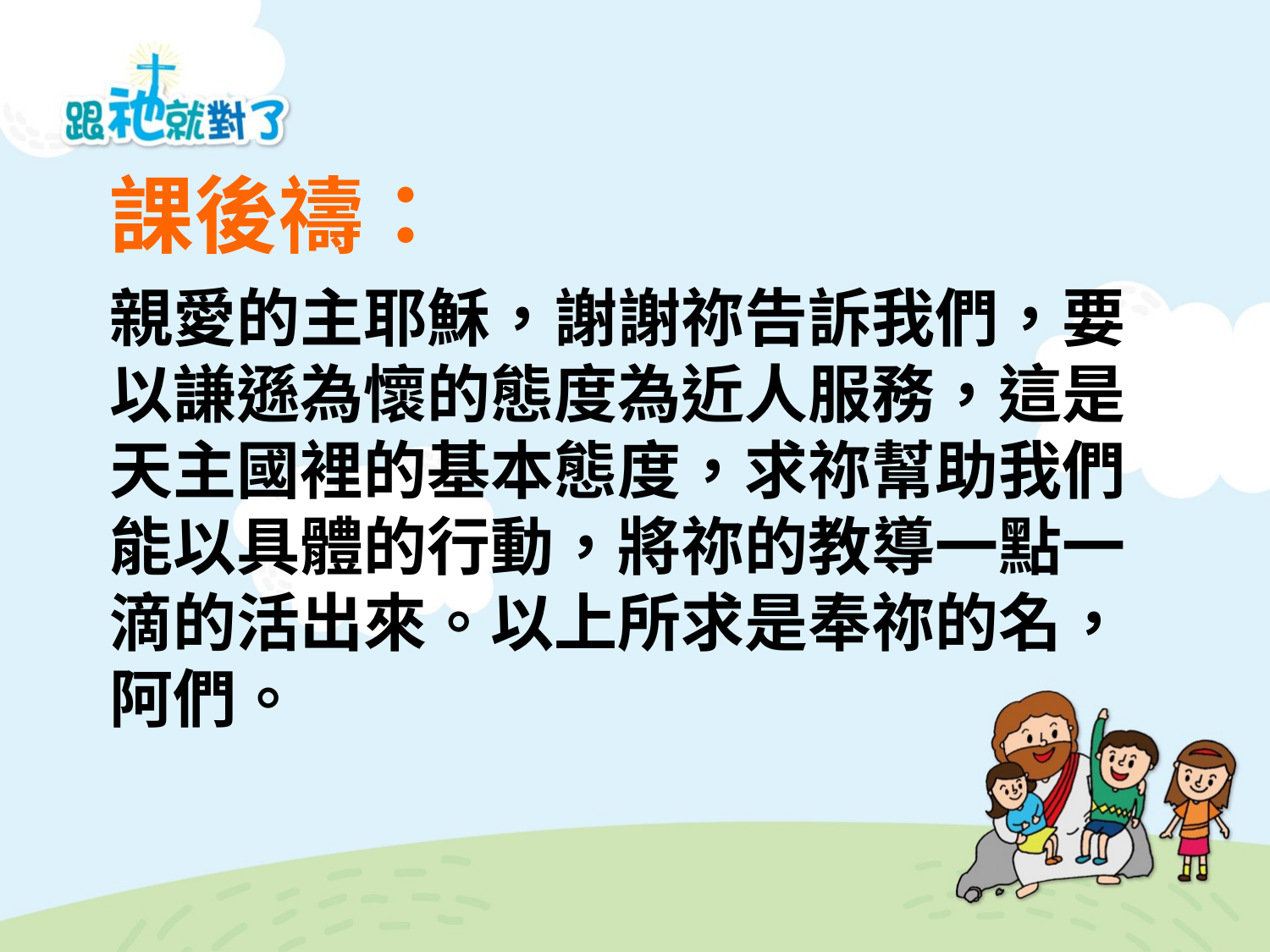

課後禱：
親愛的主耶穌，謝謝祢告訴我們，要以謙遜為懷的態度為近人服務，這是天主國裡的基本態度，求祢幫助我們能以具體的行動，將祢的教導一點一滴的活出來。以上所求是奉祢的名，阿們。